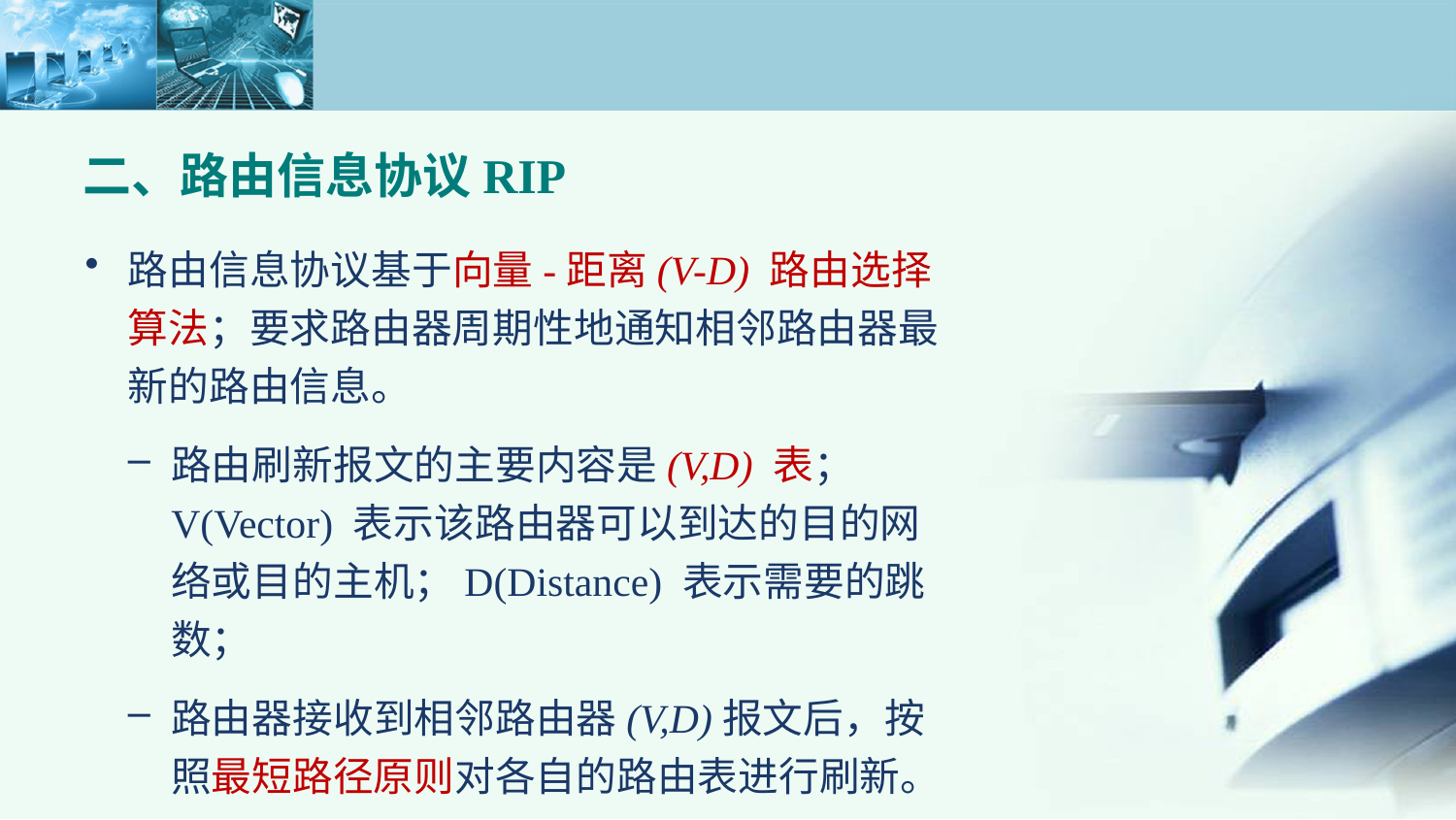

二、路由信息协议RIP
路由信息协议基于向量-距离(V-D) 路由选择算法；要求路由器周期性地通知相邻路由器最新的路由信息。
路由刷新报文的主要内容是(V,D) 表；V(Vector) 表示该路由器可以到达的目的网络或目的主机；D(Distance) 表示需要的跳数；
路由器接收到相邻路由器(V,D)报文后，按照最短路径原则对各自的路由表进行刷新。